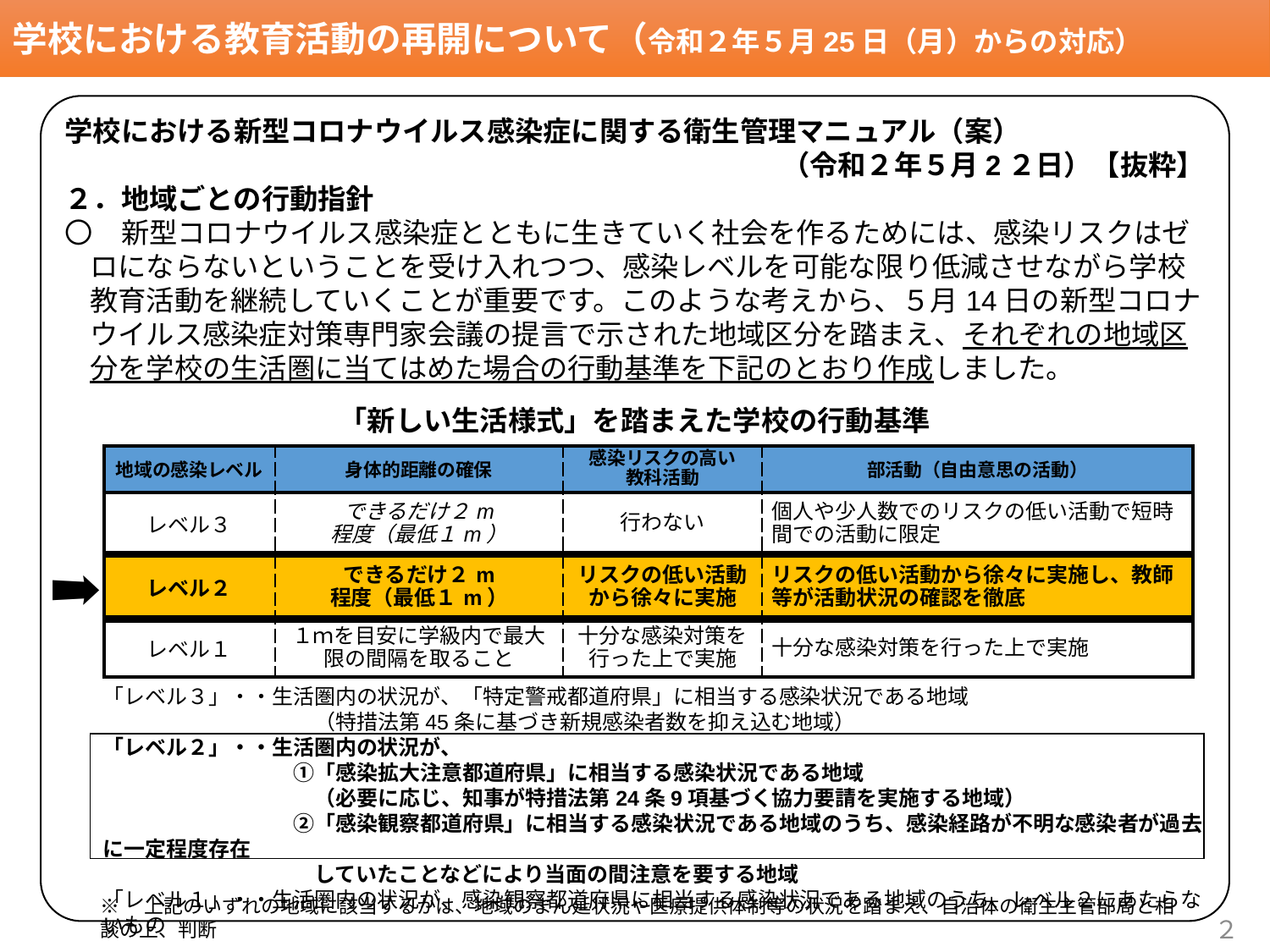

学校における教育活動の再開について（令和２年５月25日（月）からの対応）
学校における新型コロナウイルス感染症に関する衛生管理マニュアル（案）
（令和２年５月2２日）【抜粋】
２．地域ごとの行動指針
〇　新型コロナウイルス感染症とともに生きていく社会を作るためには、感染リスクはゼロにならないということを受け入れつつ、感染レベルを可能な限り低減させながら学校教育活動を継続していくことが重要です。このような考えから、５月14日の新型コロナウイルス感染症対策専門家会議の提言で示された地域区分を踏まえ、それぞれの地域区分を学校の生活圏に当てはめた場合の行動基準を下記のとおり作成しました。

「新しい生活様式」を踏まえた学校の行動基準

| 地域の感染レベル | 身体的距離の確保 | 感染リスクの高い 教科活動 | 部活動（自由意思の活動） |
| --- | --- | --- | --- |
| レベル３ | できるだけ２m 程度（最低１m） | 行わない | 個人や少人数でのリスクの低い活動で短時間での活動に限定 |
| レベル２ | できるだけ２m 程度（最低１m） | リスクの低い活動 から徐々に実施 | リスクの低い活動から徐々に実施し、教師等が活動状況の確認を徹底 |
| レベル１ | １ｍを目安に学級内で最大限の間隔を取ること | 十分な感染対策を行った上で実施 | 十分な感染対策を行った上で実施 |
➡
「レベル３」・・生活圏内の状況が、「特定警戒都道府県」に相当する感染状況である地域
	　　　　（特措法第45条に基づき新規感染者数を抑え込む地域）
「レベル２」・・生活圏内の状況が、
	　　　①「感染拡大注意都道府県」に相当する感染状況である地域
	　　　　（必要に応じ、知事が特措法第24条9項基づく協力要請を実施する地域）
	　　　②「感染観察都道府県」に相当する感染状況である地域のうち、感染経路が不明な感染者が過去に一定程度存在
	　　　　していたことなどにより当面の間注意を要する地域
「レベル１」・・生活圏内の状況が、感染観察都道府県に相当する感染状況である地域のうち、レベル２にあたらないもの

※　上記のいずれの地域に該当するかは、地域のまん延状況や医療提供体制等の状況を踏まえ、自治体の衛生主管部局と相談の上、判断
２